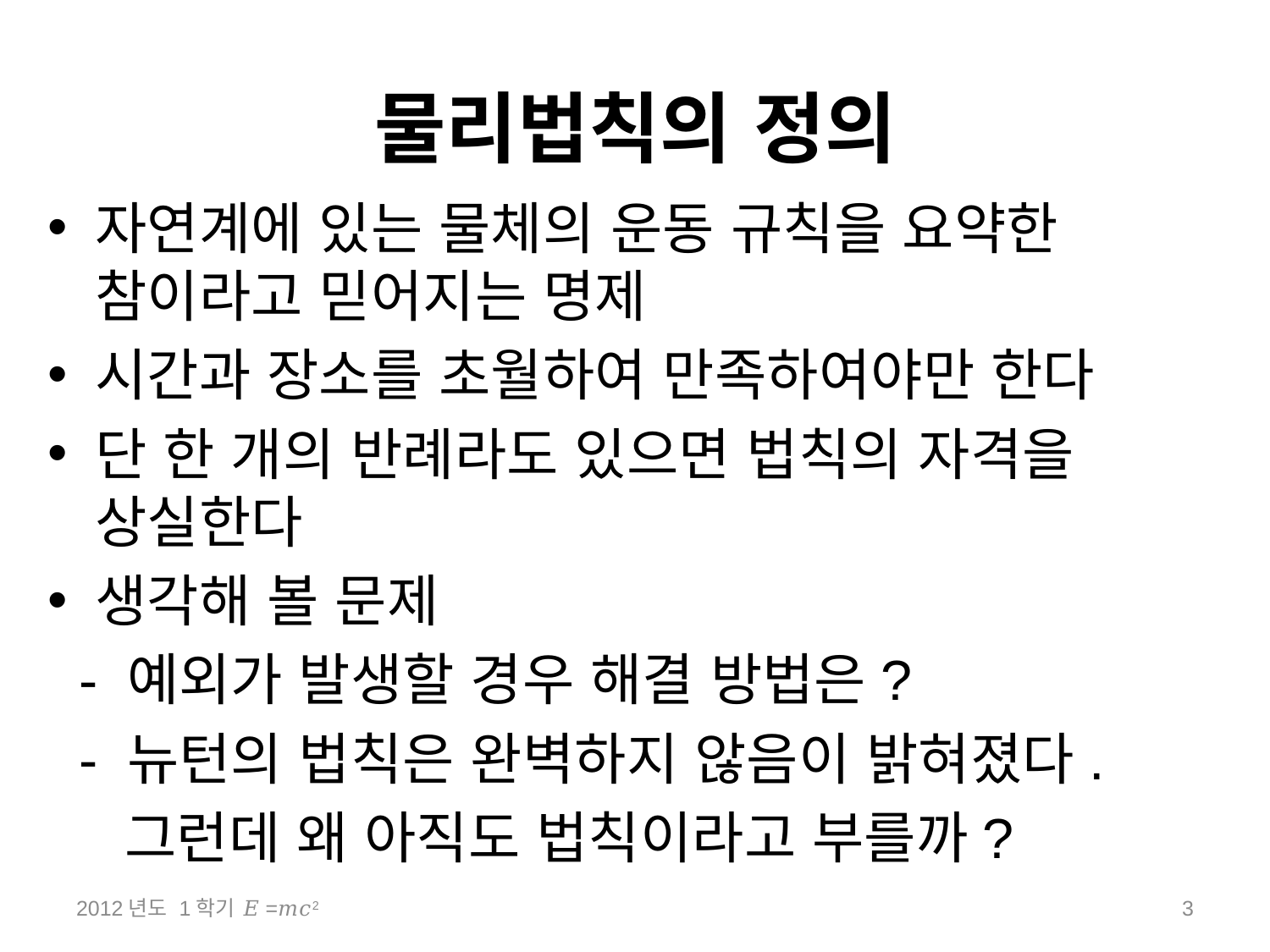

물리법칙의 정의
자연계에 있는 물체의 운동 규칙을 요약한  참이라고 믿어지는 명제
시간과 장소를 초월하여 만족하여야만 한다
단 한 개의 반례라도 있으면 법칙의 자격을 상실한다
생각해 볼 문제
  - 예외가 발생할 경우 해결 방법은?
  - 뉴턴의 법칙은 완벽하지 않음이 밝혀졌다.
    그런데 왜 아직도 법칙이라고 부를까?
2012년도 1학기 𝐸=𝑚𝑐2
3